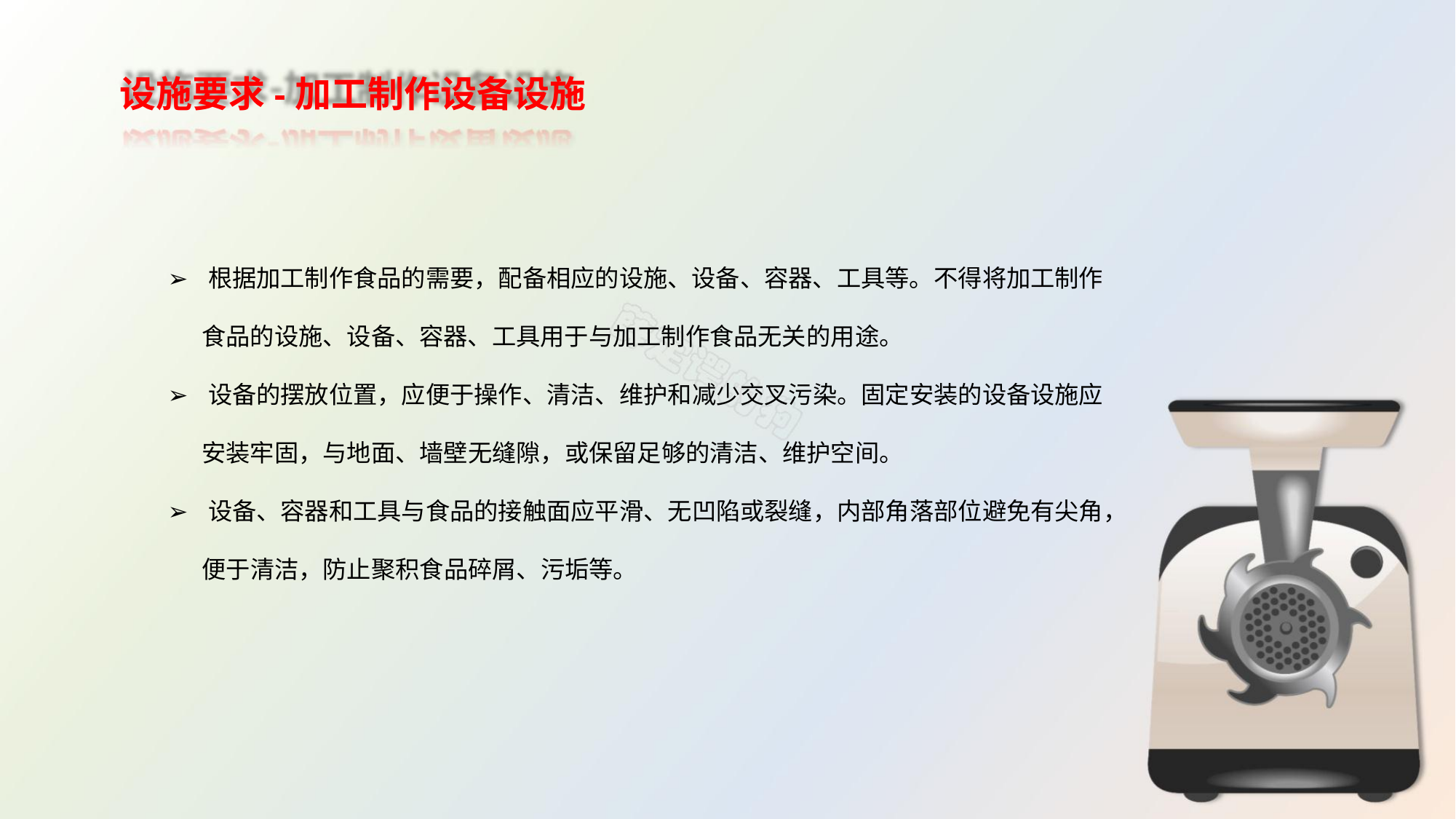

设施要求-加工制作设备设施
➢ 根据加工制作食品的需要，配备相应的设施、设备、容器、工具等。不得将加工制作
食品的设施、设备、容器、工具用于与加工制作食品无关的用途。
➢ 设备的摆放位置，应便于操作、清洁、维护和减少交叉污染。固定安装的设备设施应
安装牢固，与地面、墙壁无缝隙，或保留足够的清洁、维护空间。
➢ 设备、容器和工具与食品的接触面应平滑、无凹陷或裂缝，内部角落部位避免有尖角，
便于清洁，防止聚积食品碎屑、污垢等。